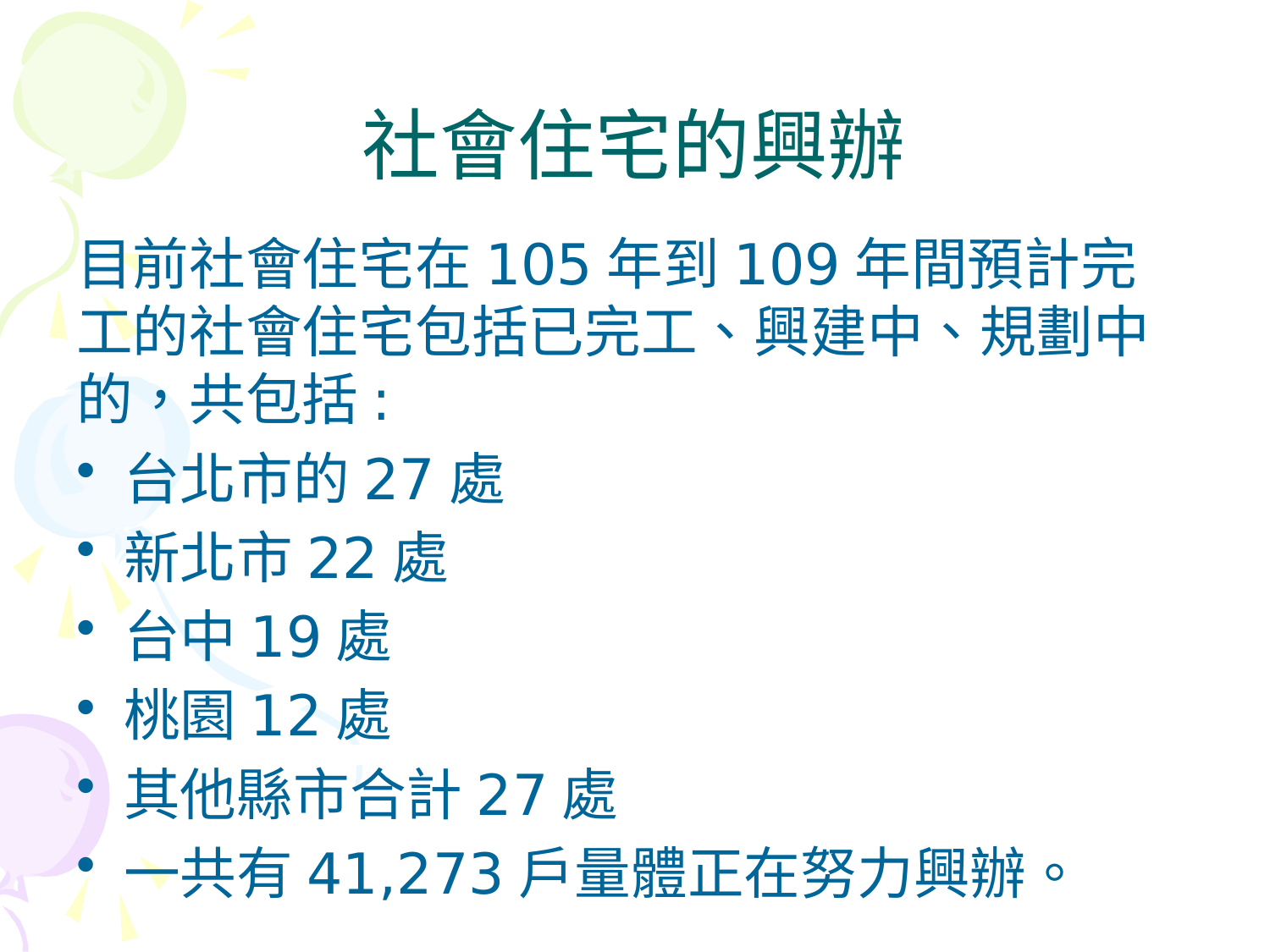

# 社會住宅的興辦
目前社會住宅在105年到109年間預計完工的社會住宅包括已完工、興建中、規劃中的，共包括:
台北市的27處
新北市22處
台中19處
桃園12處
其他縣市合計27處
一共有41,273戶量體正在努力興辦。